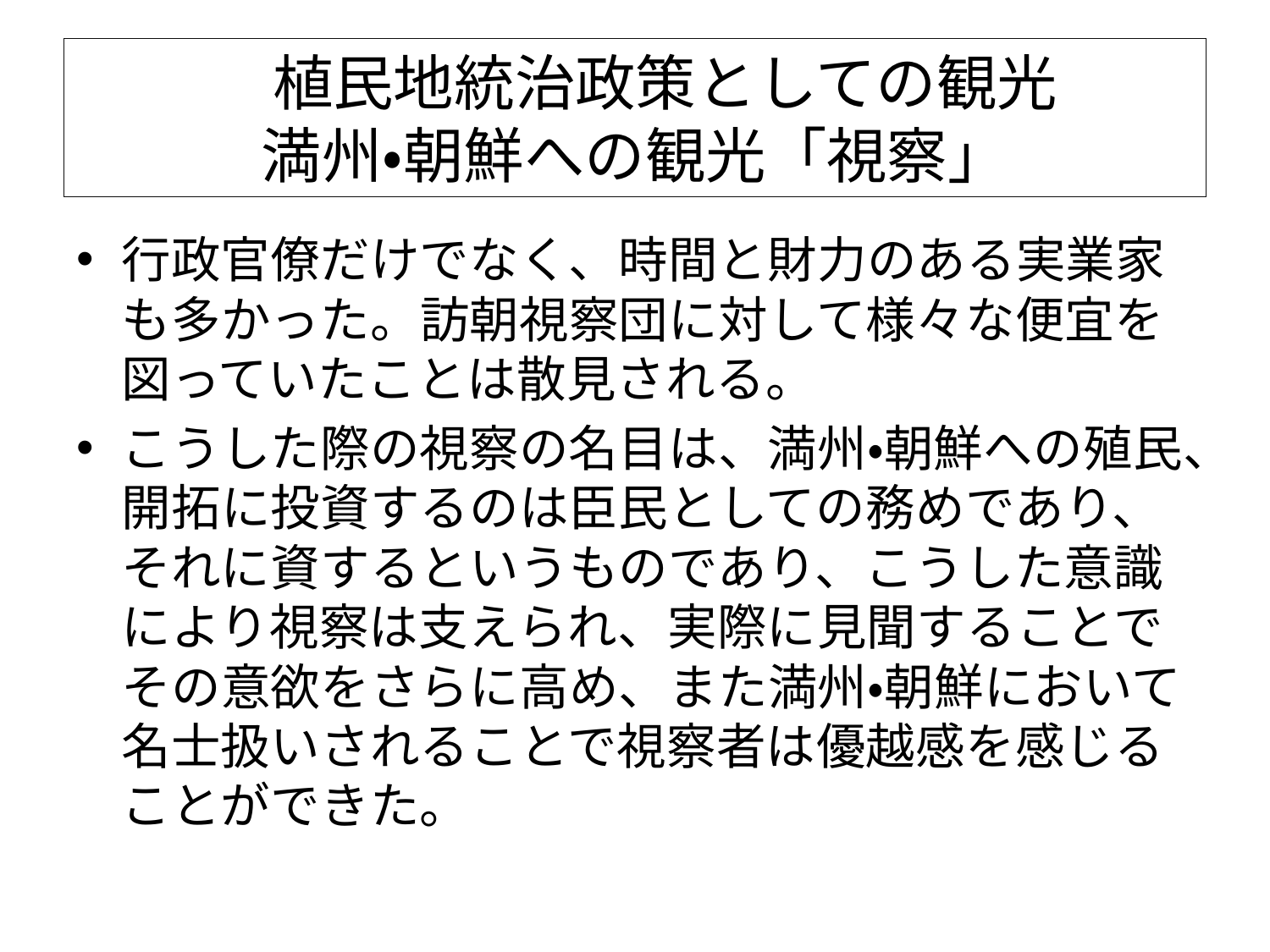

# 植民地統治政策としての観光 満州・朝鮮への観光「視察」
行政官僚だけでなく、時間と財力のある実業家も多かった。訪朝視察団に対して様々な便宜を図っていたことは散見される。
こうした際の視察の名目は、満州・朝鮮への殖民、開拓に投資するのは臣民としての務めであり、それに資するというものであり、こうした意識により視察は支えられ、実際に見聞することでその意欲をさらに高め、また満州・朝鮮において名士扱いされることで視察者は優越感を感じることができた。